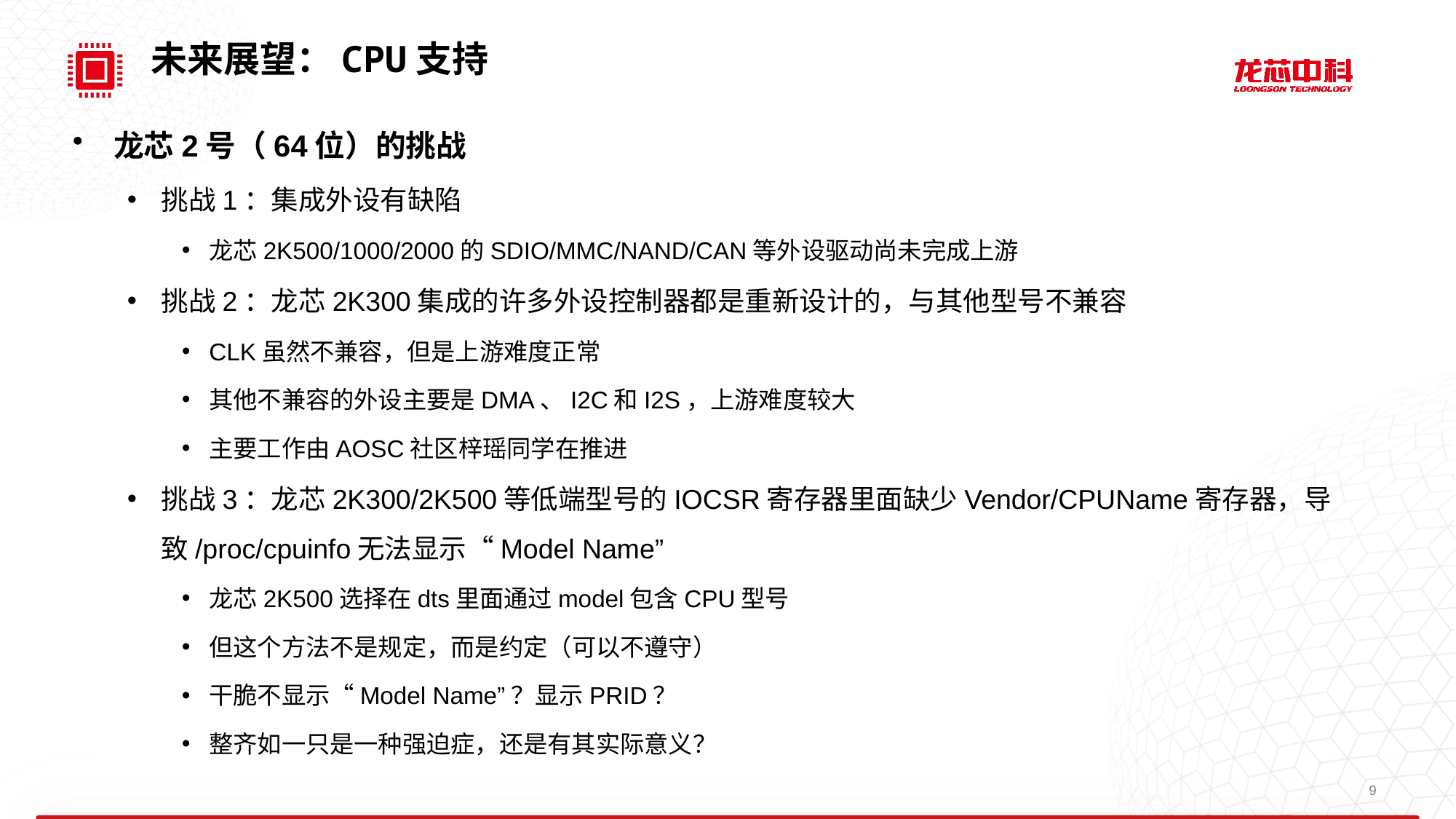

未来展望：CPU支持
龙芯2号（64位）的挑战
挑战1：集成外设有缺陷
龙芯2K500/1000/2000的SDIO/MMC/NAND/CAN等外设驱动尚未完成上游
挑战2：龙芯2K300集成的许多外设控制器都是重新设计的，与其他型号不兼容
CLK虽然不兼容，但是上游难度正常
其他不兼容的外设主要是DMA、I2C和I2S，上游难度较大
主要工作由AOSC社区梓瑶同学在推进
挑战3：龙芯2K300/2K500等低端型号的IOCSR寄存器里面缺少Vendor/CPUName寄存器，导致/proc/cpuinfo无法显示“Model Name”
龙芯2K500选择在dts里面通过model包含CPU型号
但这个方法不是规定，而是约定（可以不遵守）
干脆不显示“Model Name”？显示PRID？
整齐如一只是一种强迫症，还是有其实际意义？

9